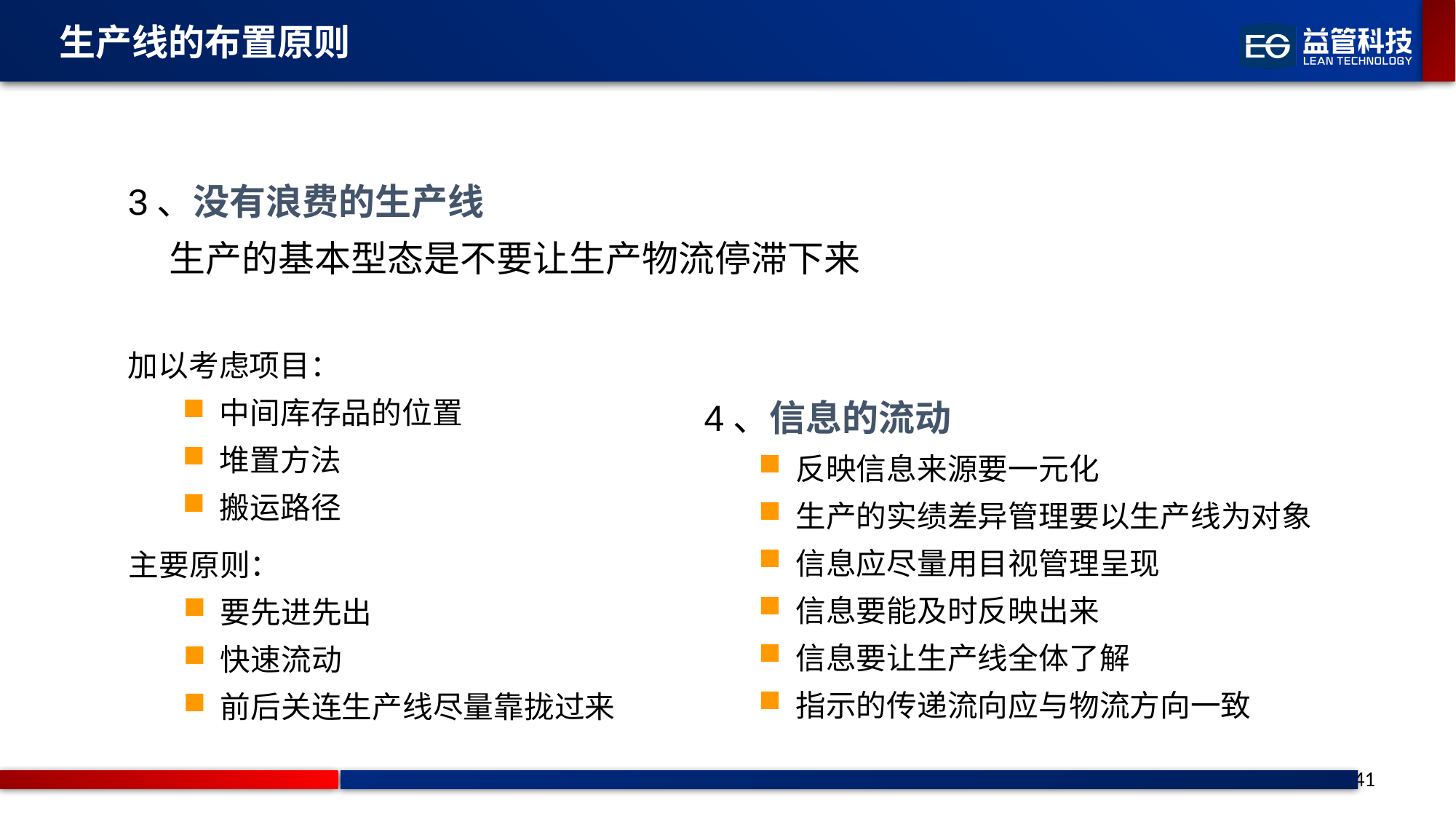

生产线的布置原则
3、没有浪费的生产线
    生产的基本型态是不要让生产物流停滞下来

加以考虑项目：
 中间库存品的位置
 堆置方法
 搬运路径
4、信息的流动
 反映信息来源要一元化
 生产的实绩差异管理要以生产线为对象
 信息应尽量用目视管理呈现
 信息要能及时反映出来
 信息要让生产线全体了解
 指示的传递流向应与物流方向一致
主要原则：
 要先进先出
 快速流动
 前后关连生产线尽量靠拢过来